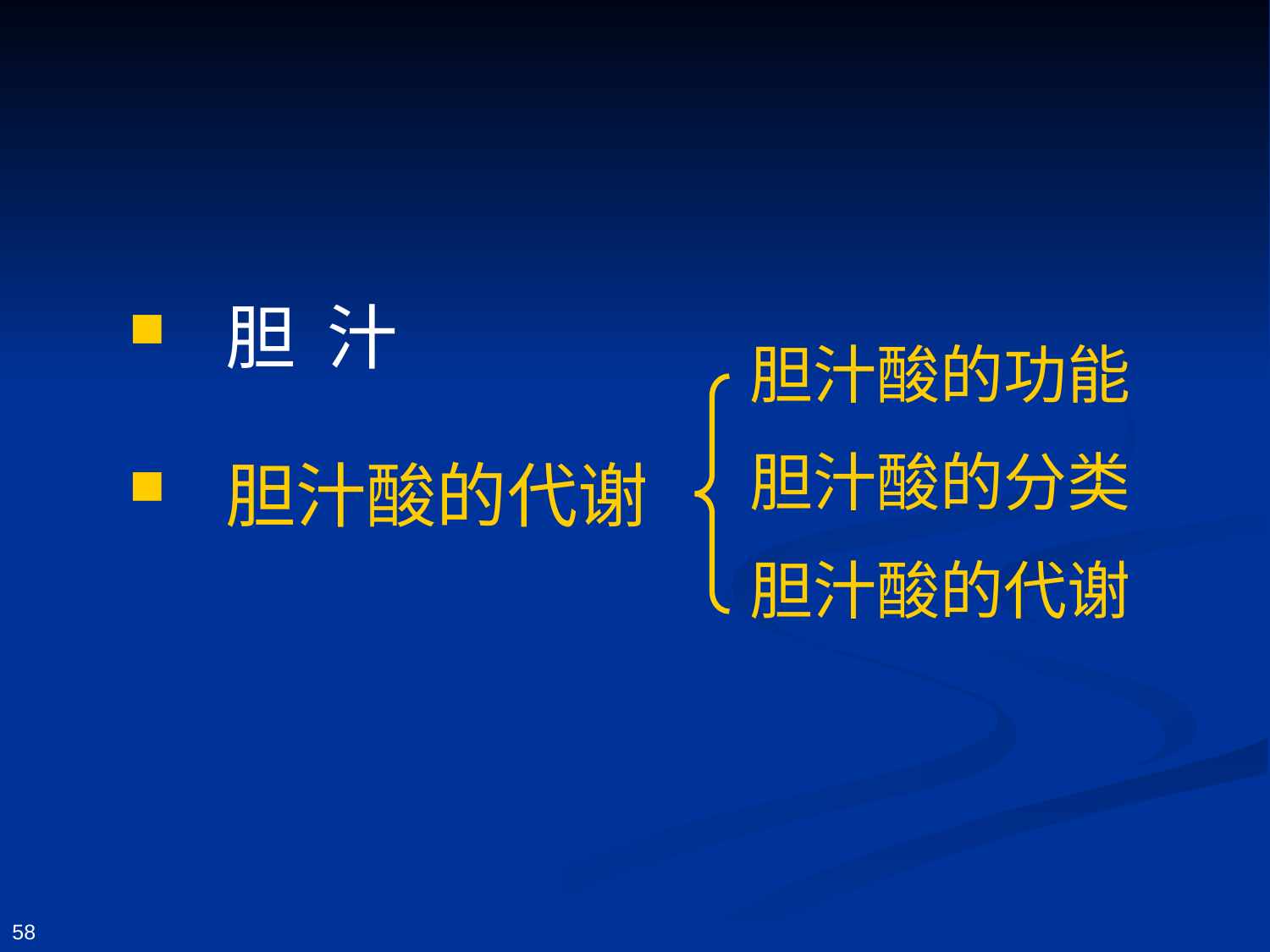

胆  汁
  胆汁酸的代谢
胆汁酸的功能
胆汁酸的分类
胆汁酸的代谢

58